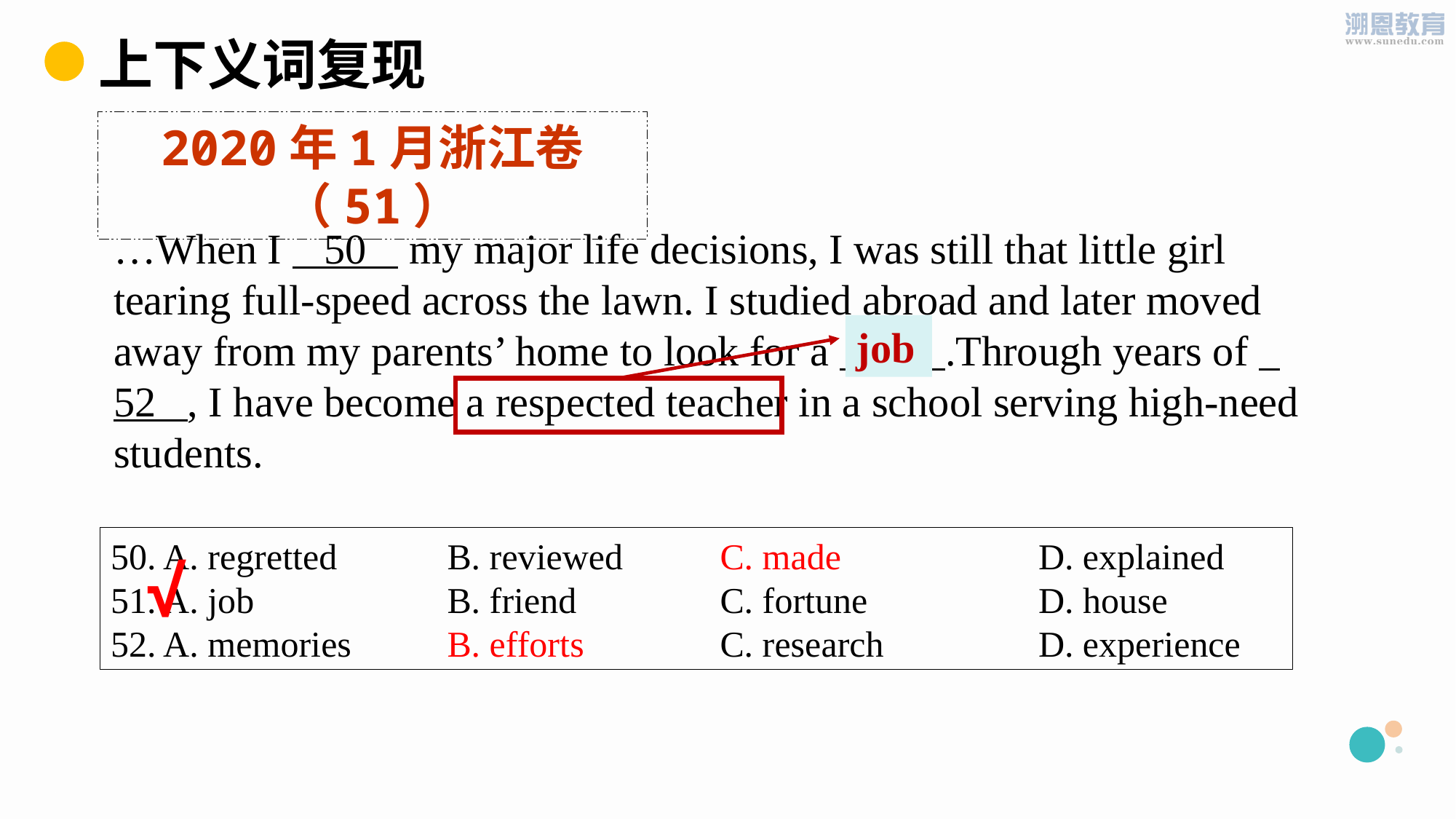

上下义词复现

2020年1月浙江卷（51）
…When I    50    my major life decisions, I was still that little girl tearing full-speed across the lawn. I studied abroad and later moved away from my parents’ home to look for a    51   .Through years of    52   , I have become a respected teacher in a school serving high-need students.

job

50. A. regretted	 B. reviewed	       C. made		      D. explained
51. A. job		 B. friend	       C. fortune	                  D. house
52. A. memories	 B. efforts  	       C. research	      D. experience
√
PPT模板下载：www.1ppt.com/moban/     行业PPT模板：www.1ppt.com/hangye/
节日PPT模板：www.1ppt.com/jieri/           PPT素材下载：www.1ppt.com/sucai/
PPT背景图片：www.1ppt.com/beijing/      PPT图表下载：www.1ppt.com/tubiao/
优秀PPT下载：www.1ppt.com/xiazai/        PPT教程： www.1ppt.com/powerpoint/
Word教程： www.1ppt.com/word/              Excel教程：www.1ppt.com/excel/
资料下载：www.1ppt.com/ziliao/                PPT课件下载：www.1ppt.com/kejian/
范文下载：www.1ppt.com/fanwen/             试卷下载：www.1ppt.com/shiti/
教案下载：www.1ppt.com/jiaoan/
字体下载：www.1ppt.com/ziti/